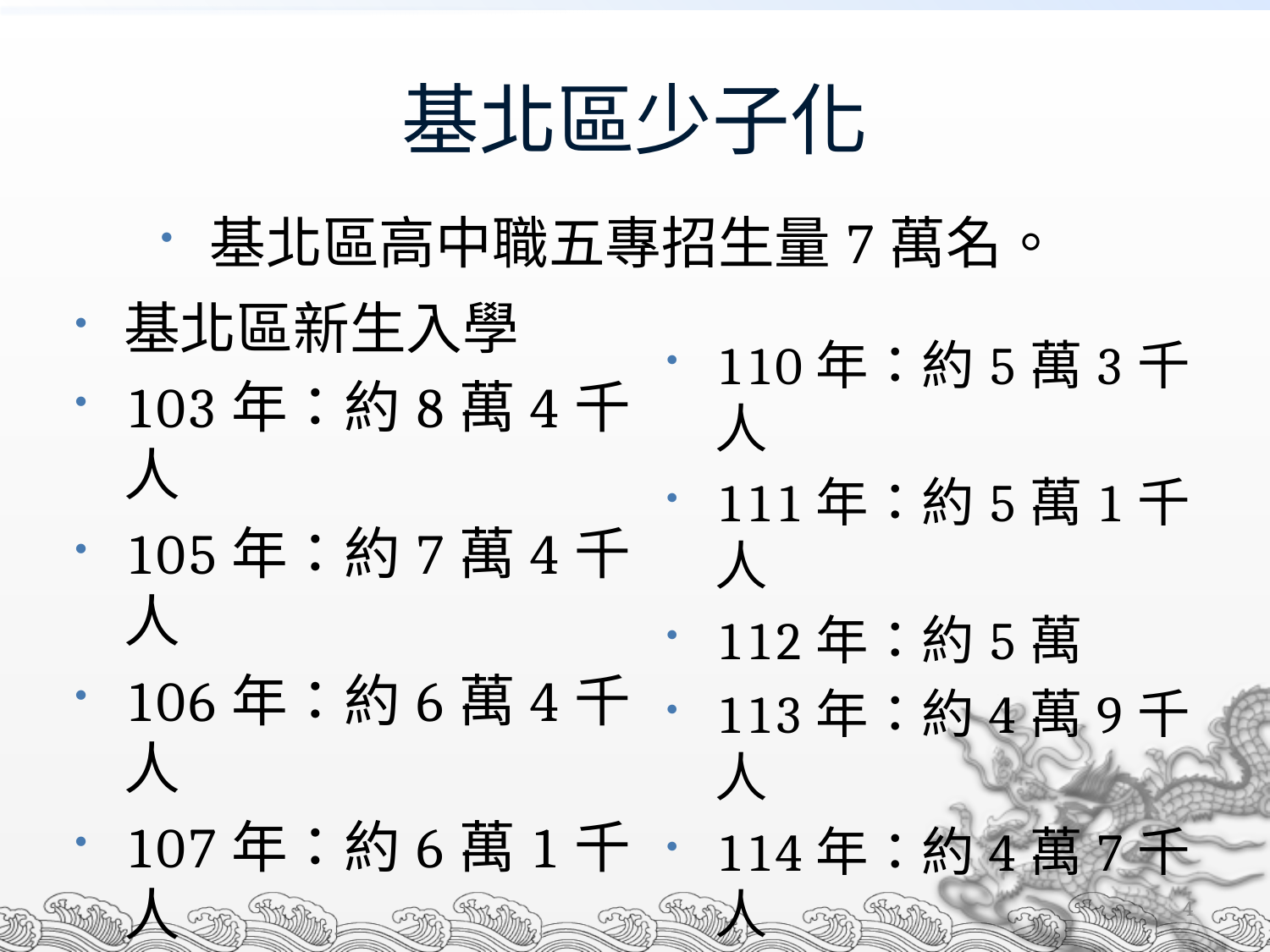

# 基北區少子化
基北區高中職五專招生量7萬名。
基北區新生入學
103年：約8萬4千人
105年：約7萬4千人
106年：約6萬4千人
107年：約6萬1千人
108年：約5萬8千人
109年：約5萬4千人

110年：約5萬3千人
111年：約5萬1千人
112年：約5萬
113年：約4萬9千人
114年：約4萬7千人
115年：約4萬8千人
116年：約4萬9千人

4